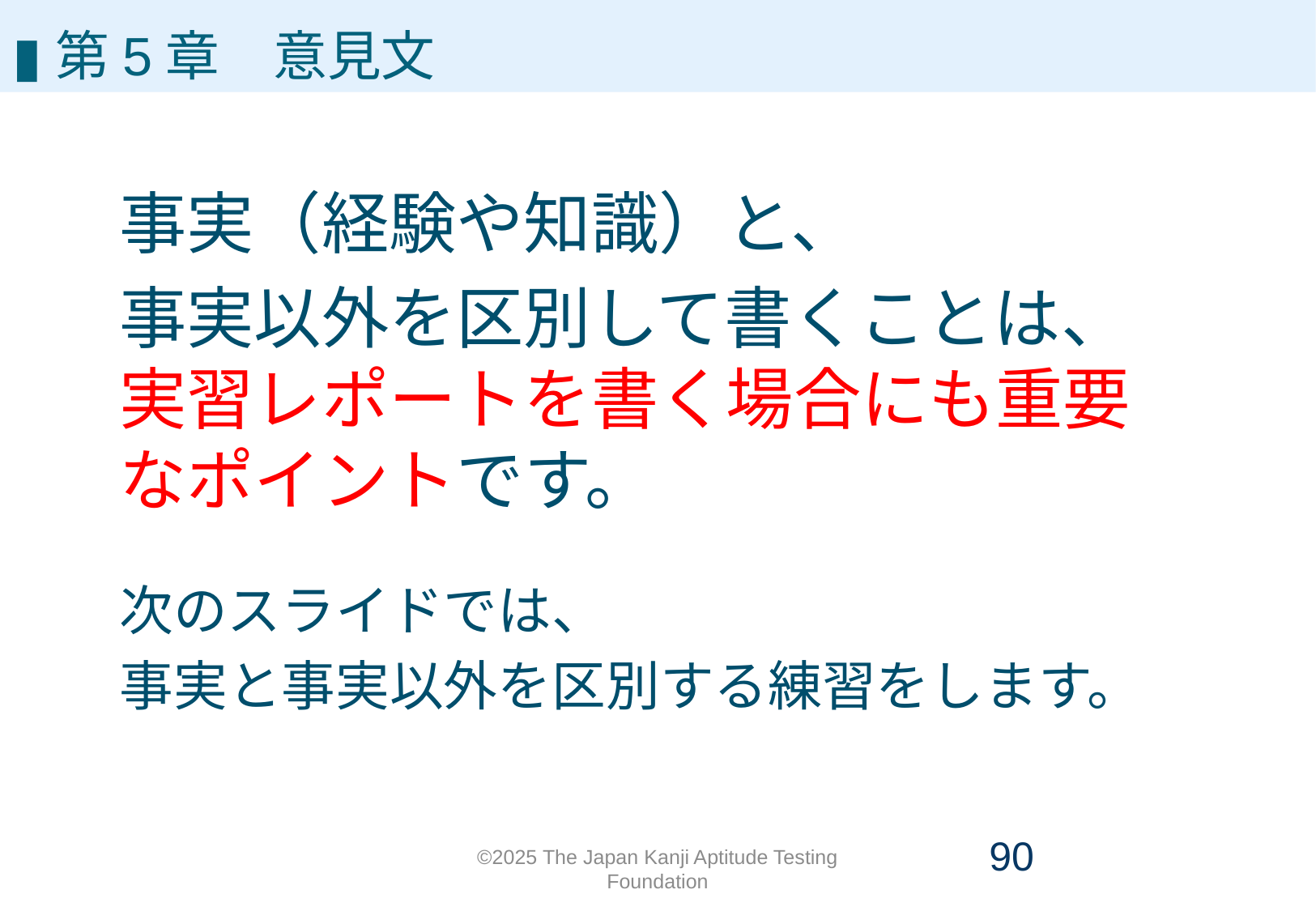

# 第5章
▮第5章　意見文
事実（経験や知識）と、
事実以外を区別して書くことは、実習レポートを書く場合にも重要なポイントです。

次のスライドでは、
事実と事実以外を区別する練習をします。
©2025 The Japan Kanji Aptitude Testing Foundation
90